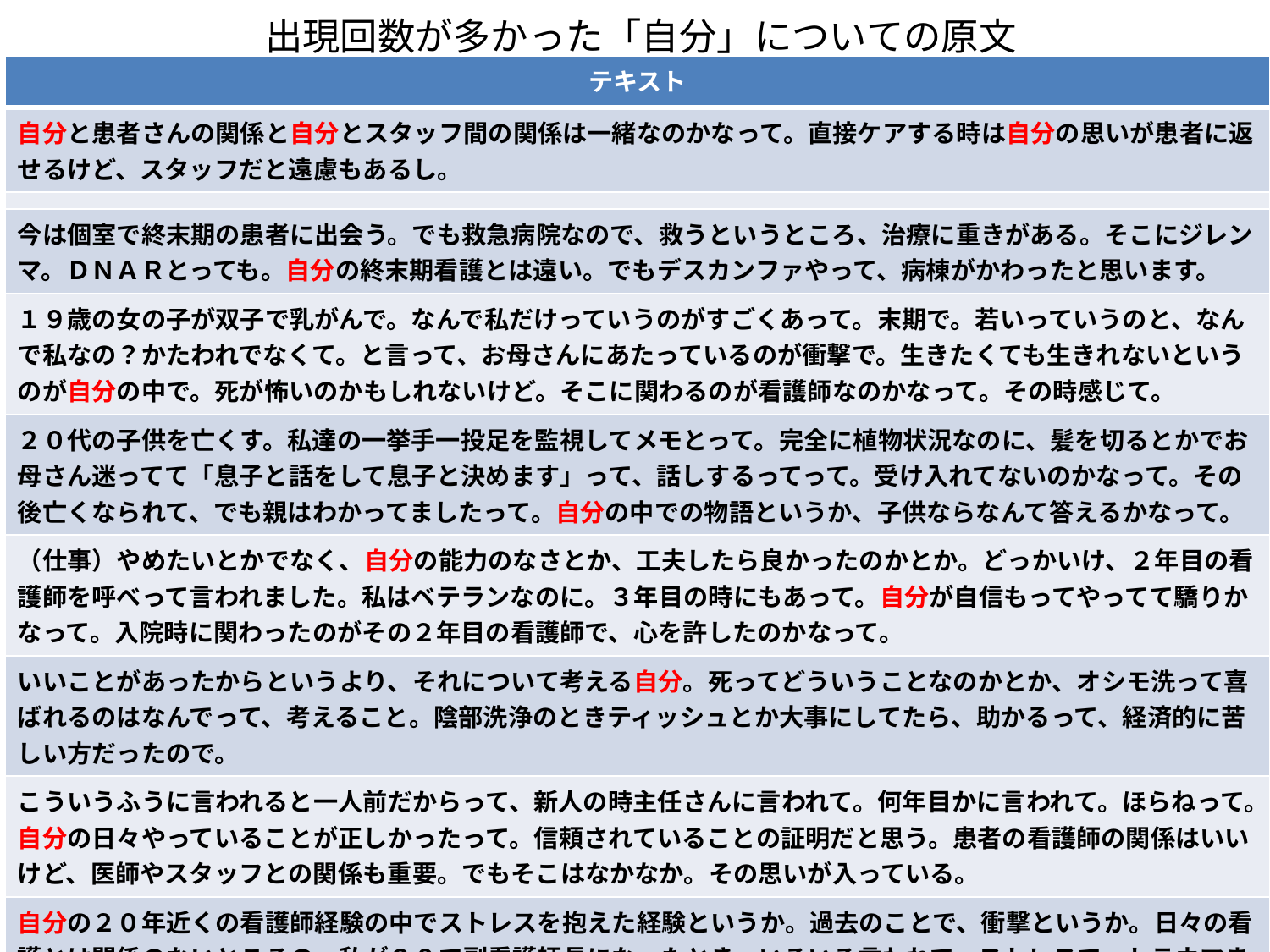

# 出現回数が多かった「自分」についての原文
| テキスト |
| --- |
| 自分と患者さんの関係と自分とスタッフ間の関係は一緒なのかなって。直接ケアする時は自分の思いが患者に返せるけど、スタッフだと遠慮もあるし。 |
|  |
| 今は個室で終末期の患者に出会う。でも救急病院なので、救うというところ、治療に重きがある。そこにジレンマ。ＤＮＡＲとっても。自分の終末期看護とは遠い。でもデスカンファやって、病棟がかわったと思います。 |
| １９歳の女の子が双子で乳がんで。なんで私だけっていうのがすごくあって。末期で。若いっていうのと、なんで私なの？かたわれでなくて。と言って、お母さんにあたっているのが衝撃で。生きたくても生きれないというのが自分の中で。死が怖いのかもしれないけど。そこに関わるのが看護師なのかなって。その時感じて。 |
| ２０代の子供を亡くす。私達の一挙手一投足を監視してメモとって。完全に植物状況なのに、髪を切るとかでお母さん迷ってて「息子と話をして息子と決めます」って、話しするってって。受け入れてないのかなって。その後亡くなられて、でも親はわかってましたって。自分の中での物語というか、子供ならなんて答えるかなって。 |
| （仕事）やめたいとかでなく、自分の能力のなさとか、工夫したら良かったのかとか。どっかいけ、２年目の看護師を呼べって言われました。私はベテランなのに。３年目の時にもあって。自分が自信もってやってて驕りかなって。入院時に関わったのがその２年目の看護師で、心を許したのかなって。 |
| いいことがあったからというより、それについて考える自分。死ってどういうことなのかとか、オシモ洗って喜ばれるのはなんでって、考えること。陰部洗浄のときティッシュとか大事にしてたら、助かるって、経済的に苦しい方だったので。 |
| こういうふうに言われると一人前だからって、新人の時主任さんに言われて。何年目かに言われて。ほらねって。自分の日々やっていることが正しかったって。信頼されていることの証明だと思う。患者の看護師の関係はいいけど、医師やスタッフとの関係も重要。でもそこはなかなか。その思いが入っている。 |
| 自分の２０年近くの看護師経験の中でストレスを抱えた経験というか。過去のことで、衝撃というか。日々の看護とは関係のないところの、私が２９で副看護師長になったとき、いろいろ言われて、ストレスで、トラウマまではいかないけど、つらかったなって。それで最後に思い付いた。２０年やってきて。重心の子供というのも、手足ないとか、奇形で顔がぐちゃってしていたりとか、そういう子に触れて、自分も親になって・・・自分の子供ってかわいいけど、その親が二人目が生まれた時ぷいって。なって。 |